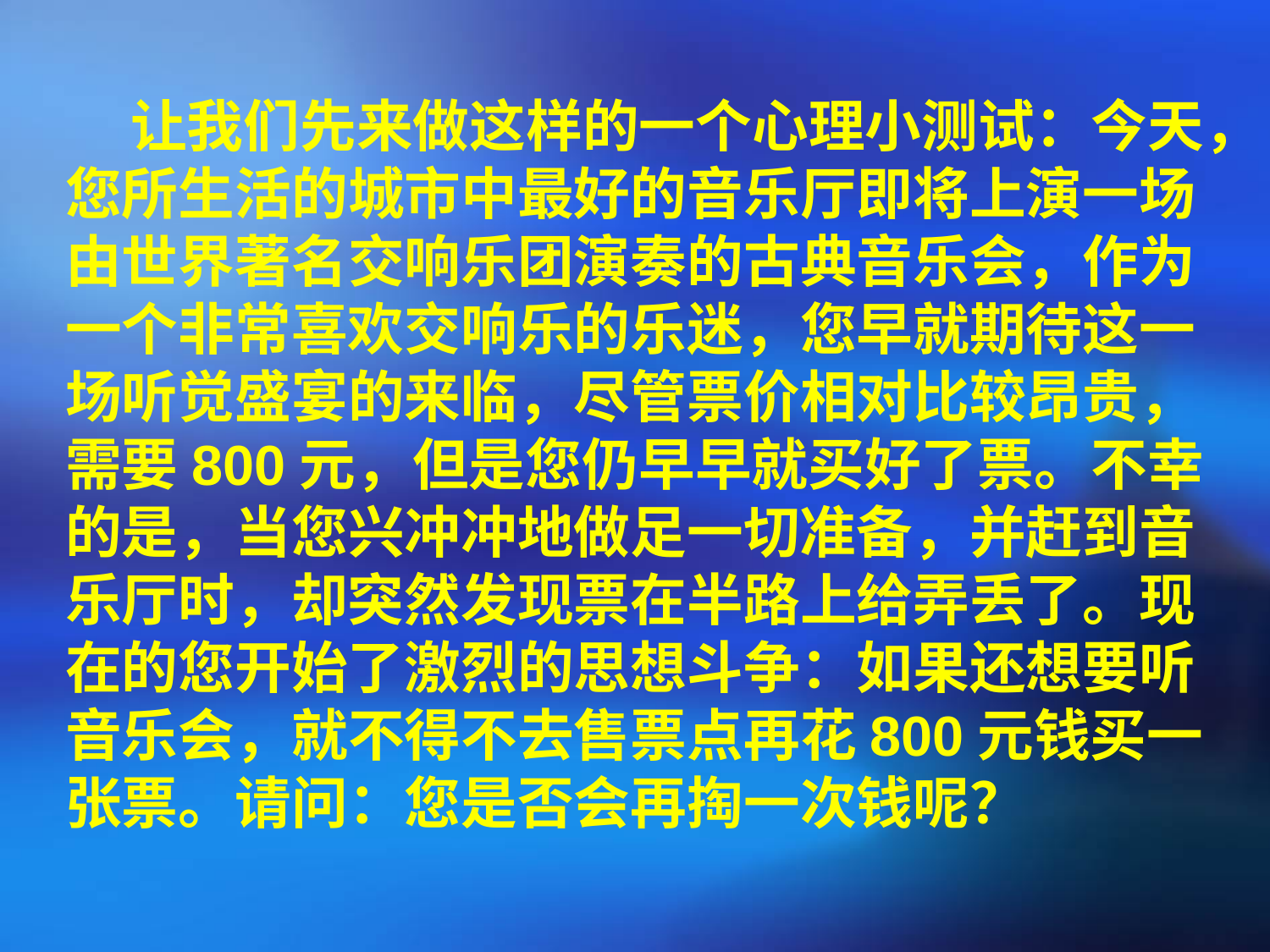

让我们先来做这样的一个心理小测试：今天，您所生活的城市中最好的音乐厅即将上演一场由世界著名交响乐团演奏的古典音乐会，作为一个非常喜欢交响乐的乐迷，您早就期待这一场听觉盛宴的来临，尽管票价相对比较昂贵，需要800元，但是您仍早早就买好了票。不幸的是，当您兴冲冲地做足一切准备，并赶到音乐厅时，却突然发现票在半路上给弄丢了。现在的您开始了激烈的思想斗争：如果还想要听音乐会，就不得不去售票点再花800元钱买一张票。请问：您是否会再掏一次钱呢？